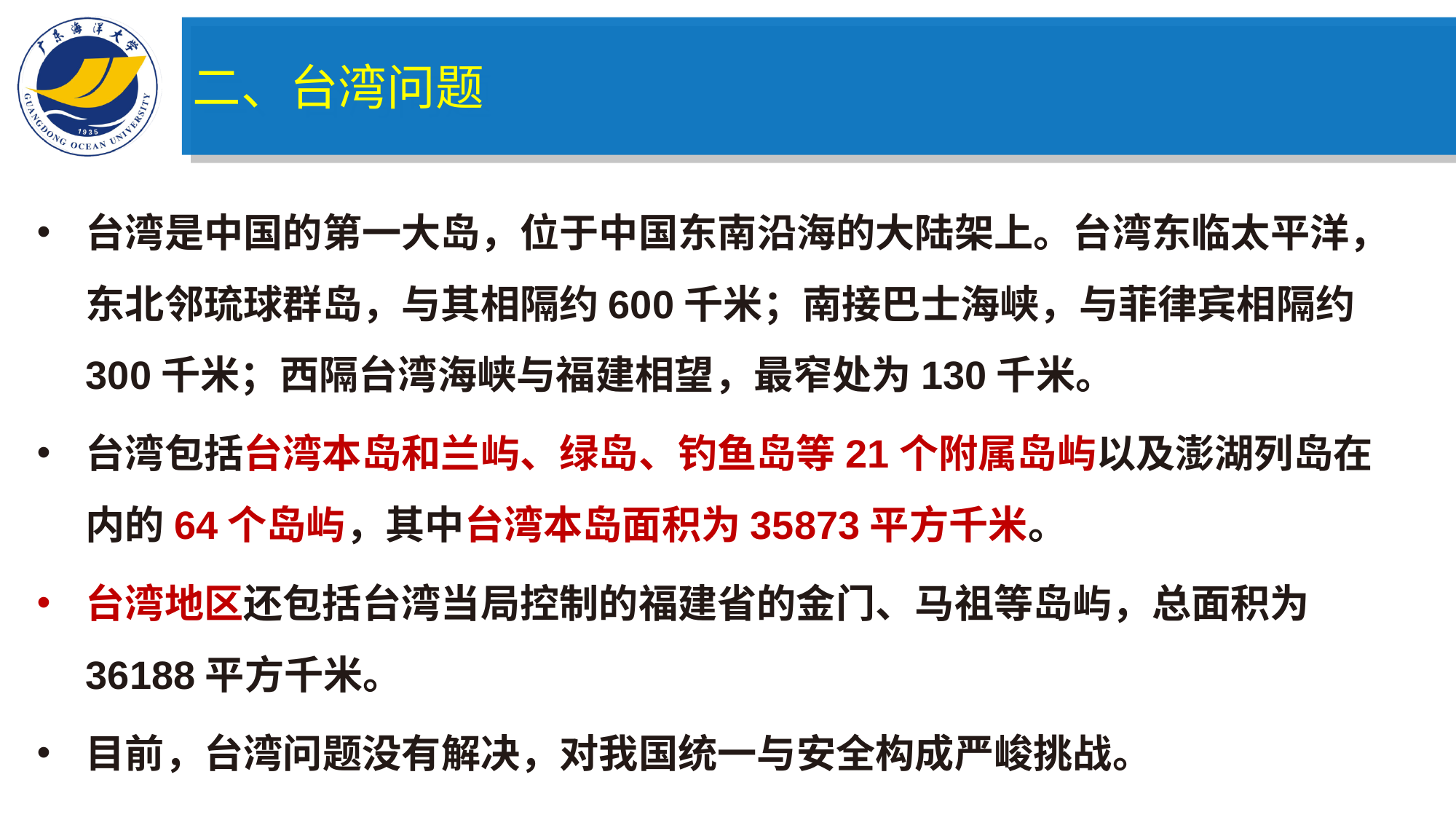

二、台湾问题
台湾是中国的第一大岛，位于中国东南沿海的大陆架上。台湾东临太平洋，东北邻琉球群岛，与其相隔约600千米；南接巴士海峡，与菲律宾相隔约300千米；西隔台湾海峡与福建相望，最窄处为130千米。
台湾包括台湾本岛和兰屿、绿岛、钓鱼岛等21个附属岛屿以及澎湖列岛在内的64个岛屿，其中台湾本岛面积为35873平方千米。
台湾地区还包括台湾当局控制的福建省的金门、马祖等岛屿，总面积为36188平方千米。
目前，台湾问题没有解决，对我国统一与安全构成严峻挑战。